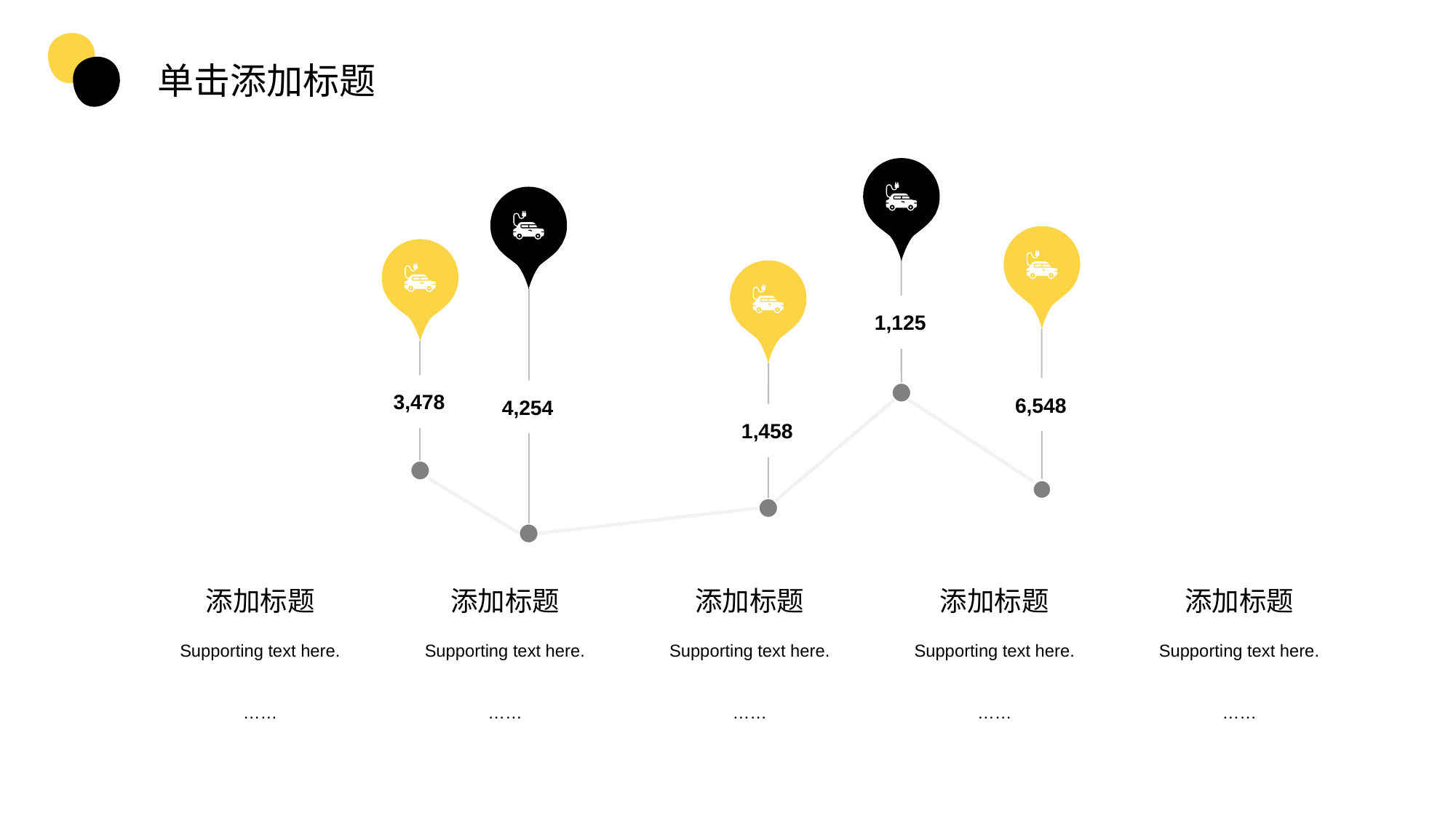

单击添加标题

1,125
3,478
6,548
4,254

1,458

添加标题
Supporting text here.

……
添加标题
Supporting text here.

……
添加标题
Supporting text here.

……
添加标题
Supporting text here.

……
添加标题
Supporting text here.

……